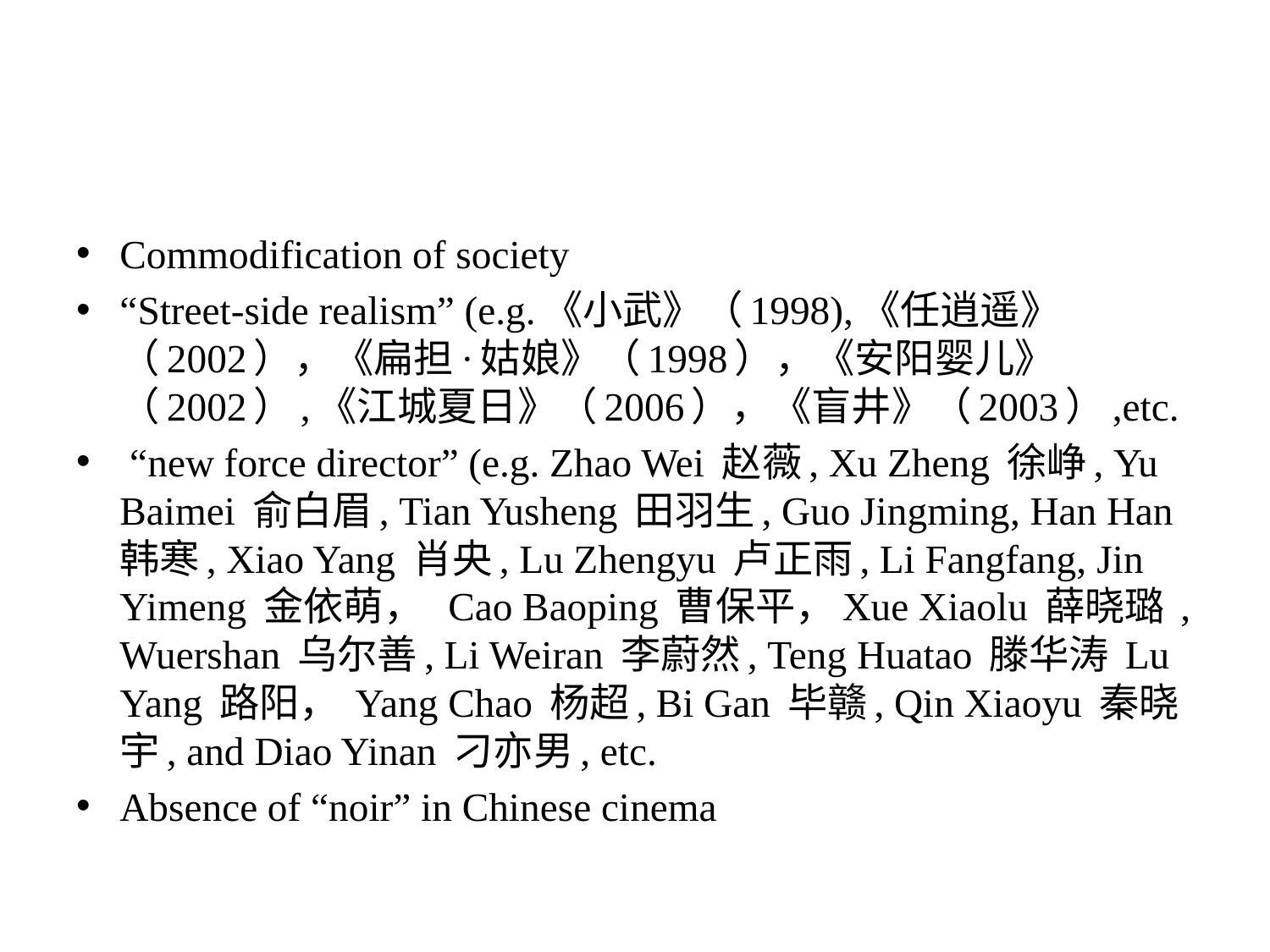

#
Commodification of society
“Street-side realism” (e.g.《小武》（1998),《任逍遥》（2002），《扁担·姑娘》（1998），《安阳婴儿》（2002）,《江城夏日》（2006），《盲井》（2003）,etc.
 “new force director” (e.g. Zhao Wei 赵薇, Xu Zheng 徐峥, Yu Baimei 俞白眉, Tian Yusheng 田羽生, Guo Jingming, Han Han 韩寒, Xiao Yang 肖央, Lu Zhengyu 卢正雨, Li Fangfang, Jin Yimeng 金依萌，  Cao Baoping 曹保平，Xue Xiaolu 薛晓璐 , Wuershan 乌尔善, Li Weiran 李蔚然, Teng Huatao 滕华涛 Lu Yang 路阳， Yang Chao 杨超, Bi Gan 毕赣, Qin Xiaoyu 秦晓宇, and Diao Yinan 刁亦男, etc.
Absence of “noir” in Chinese cinema